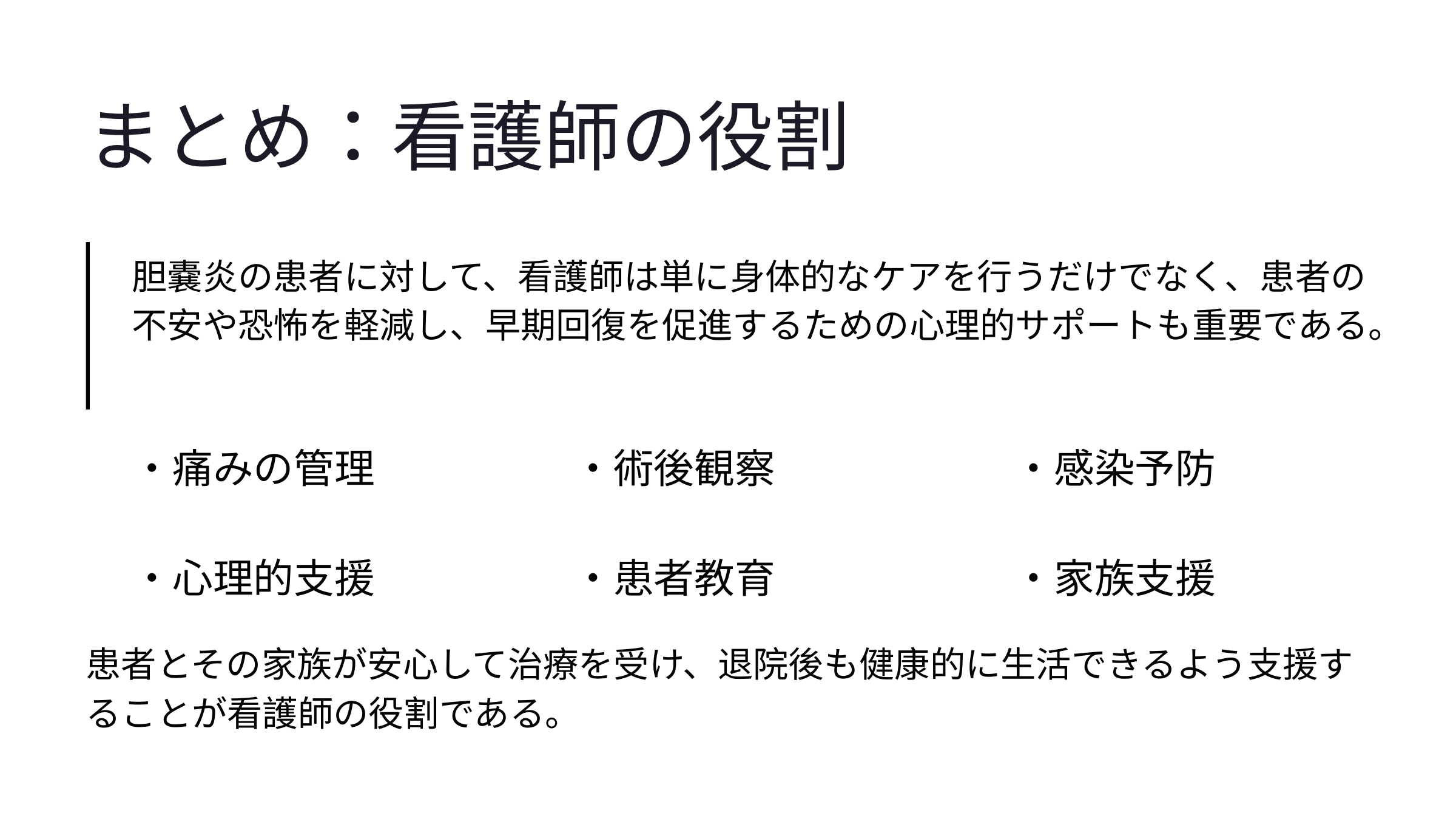

まとめ：看護師の役割

胆嚢炎の患者に対して、看護師は単に身体的なケアを行うだけでなく、患者の不安や恐怖を軽減し、早期回復を促進するための心理的サポートも重要である。
・痛みの管理
・術後観察
・感染予防
・心理的支援
・患者教育
・家族支援
患者とその家族が安心して治療を受け、退院後も健康的に生活できるよう支援することが看護師の役割である。